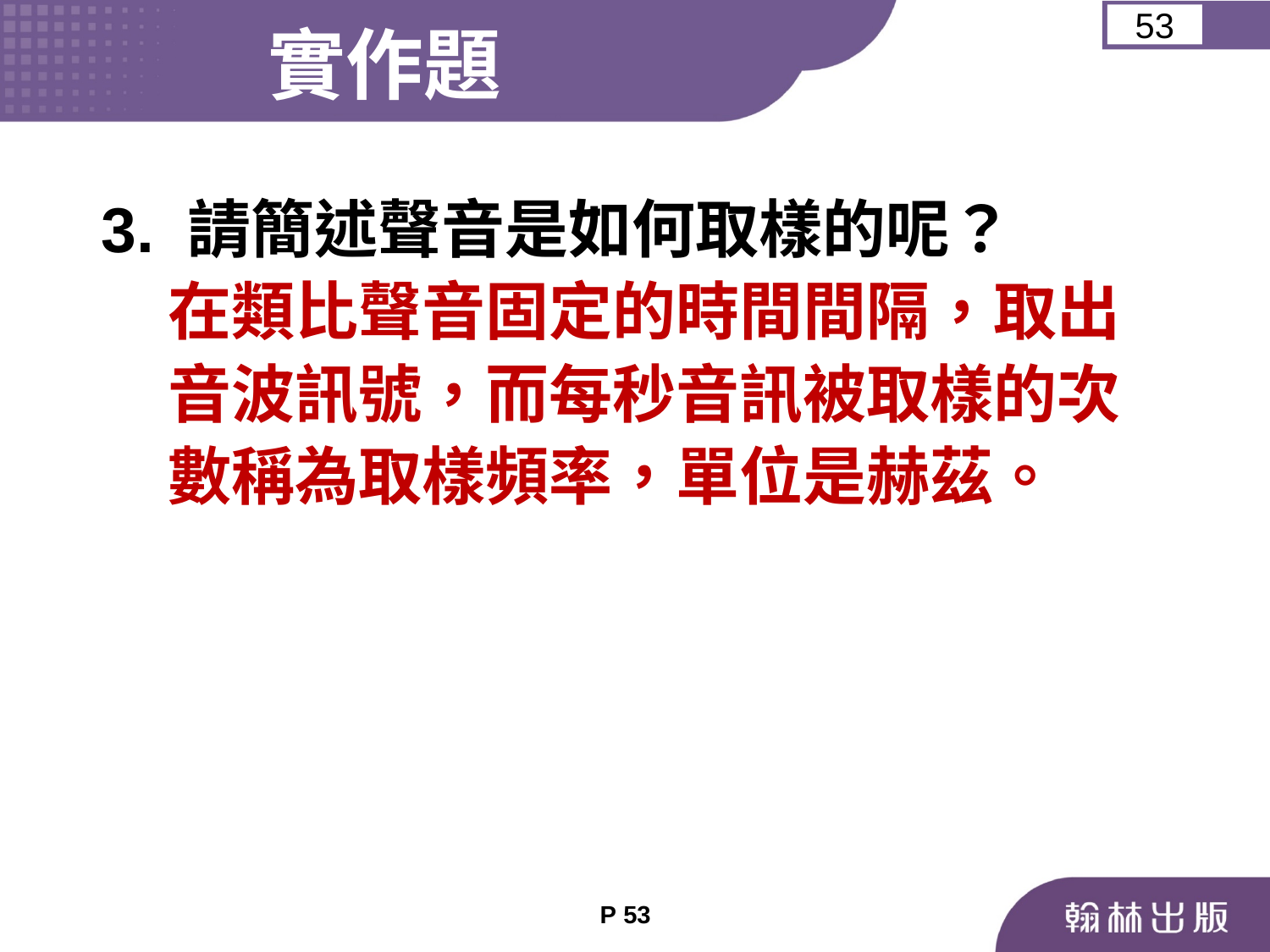

實作題

53
  3. 請簡述聲音是如何取樣的呢？
      在類比聲音固定的時間間隔，取出
      音波訊號，而每秒音訊被取樣的次
      數稱為取樣頻率，單位是赫茲。
P 53